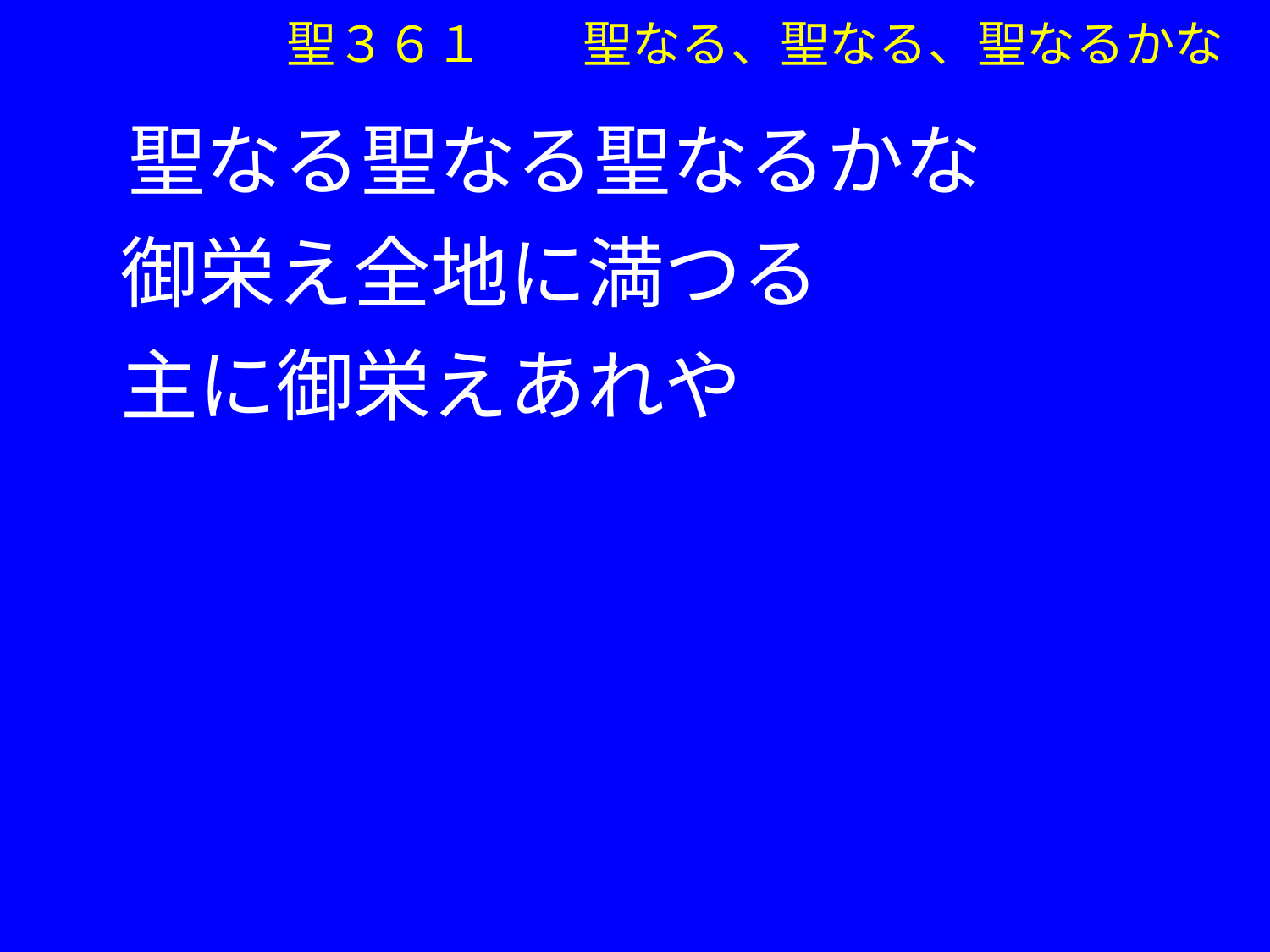

聖なる聖なる聖なるかな
　御栄え全地に満つる
　主に御栄えあれや

聖３６１　　聖なる、聖なる、聖なるかな